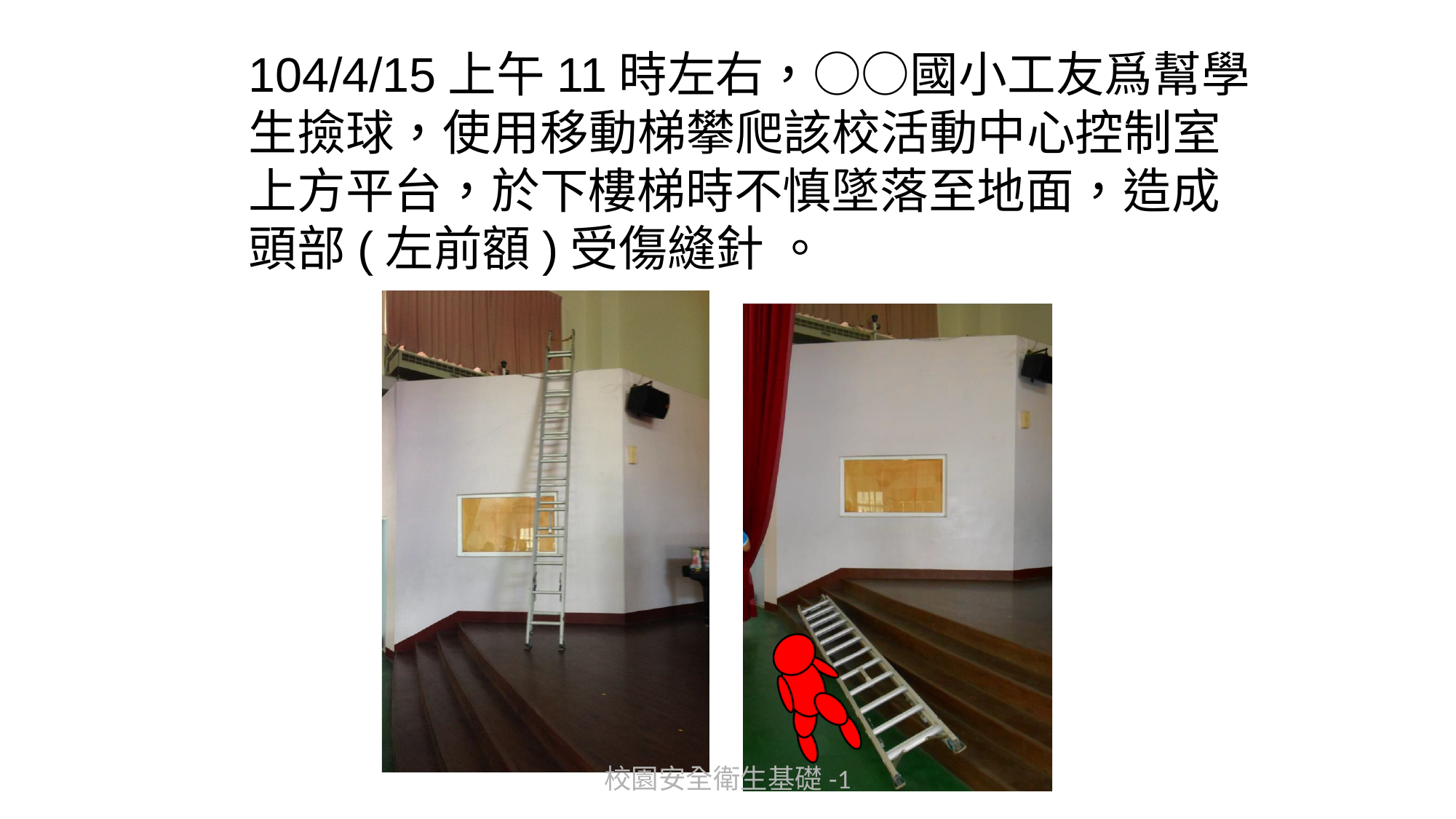

# 104/4/15上午11時左右，○○國小工友爲幫學生撿球，使用移動梯攀爬該校活動中心控制室上方平台，於下樓梯時不慎墜落至地面，造成頭部(左前額)受傷縫針 。

校園安全衛生基礎-1
133